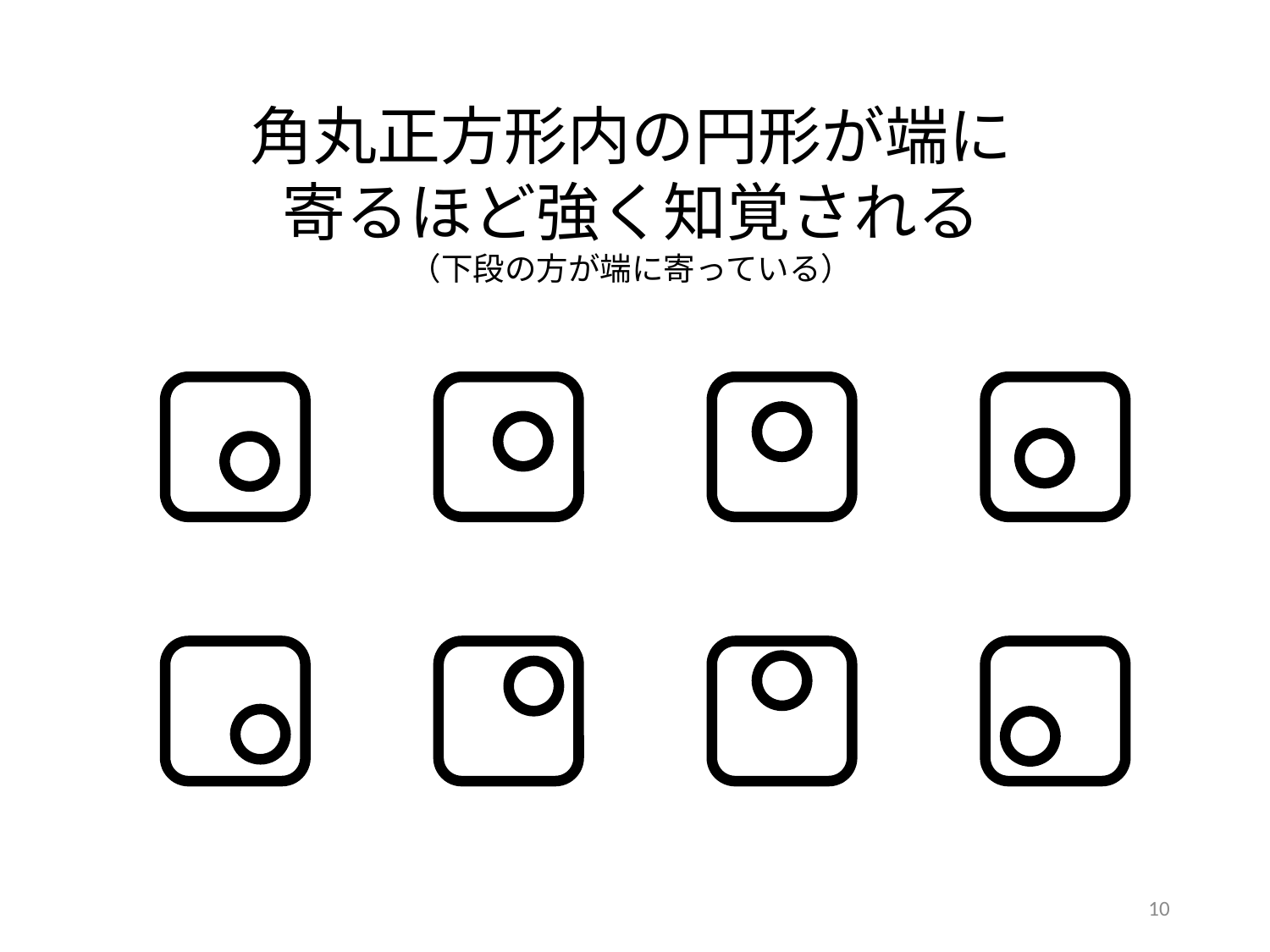

角丸正方形内の円形が端に
寄るほど強く知覚される
（下段の方が端に寄っている）

10